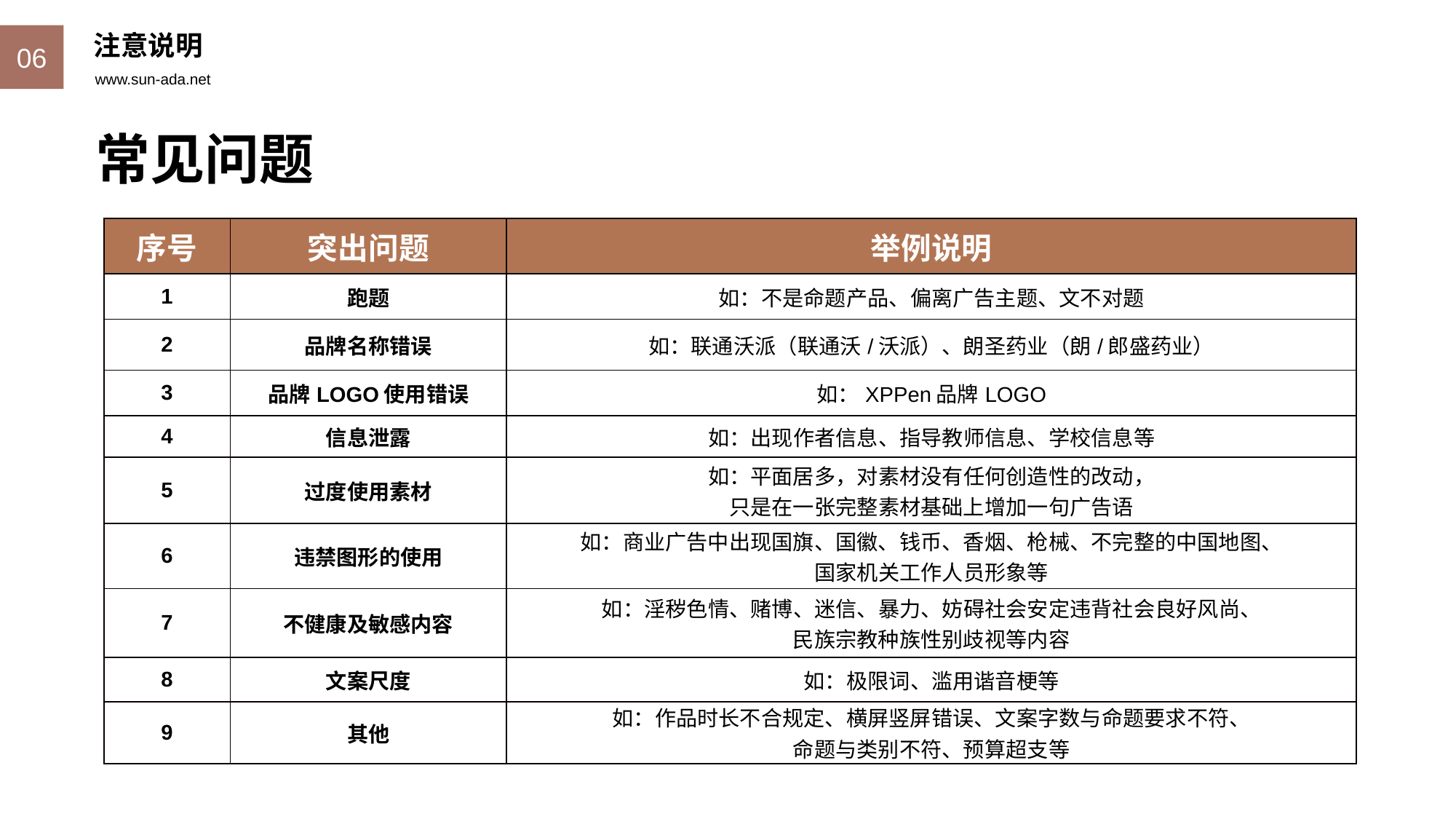

注意说明
06
常见问题
| 序号 | 突出问题 | 举例说明 |
| --- | --- | --- |
| 1 | 跑题 | 如：不是命题产品、偏离广告主题、文不对题 |
| 2 | 品牌名称错误 | 如：联通沃派（联通沃/沃派）、朗圣药业（朗/郎盛药业） |
| 3 | 品牌LOGO使用错误 | 如：XPPen品牌LOGO |
| 4 | 信息泄露 | 如：出现作者信息、指导教师信息、学校信息等 |
| 5 | 过度使用素材 | 如：平面居多，对素材没有任何创造性的改动， 只是在一张完整素材基础上增加一句广告语 |
| 6 | 违禁图形的使用 | 如：商业广告中出现国旗、国徽、钱币、香烟、枪械、不完整的中国地图、 国家机关工作人员形象等 |
| 7 | 不健康及敏感内容 | 如：淫秽色情、赌博、迷信、暴力、妨碍社会安定违背社会良好风尚、 民族宗教种族性别歧视等内容 |
| 8 | 文案尺度 | 如：极限词、滥用谐音梗等 |
| 9 | 其他 | 如：作品时长不合规定、横屏竖屏错误、文案字数与命题要求不符、 命题与类别不符、预算超支等 |